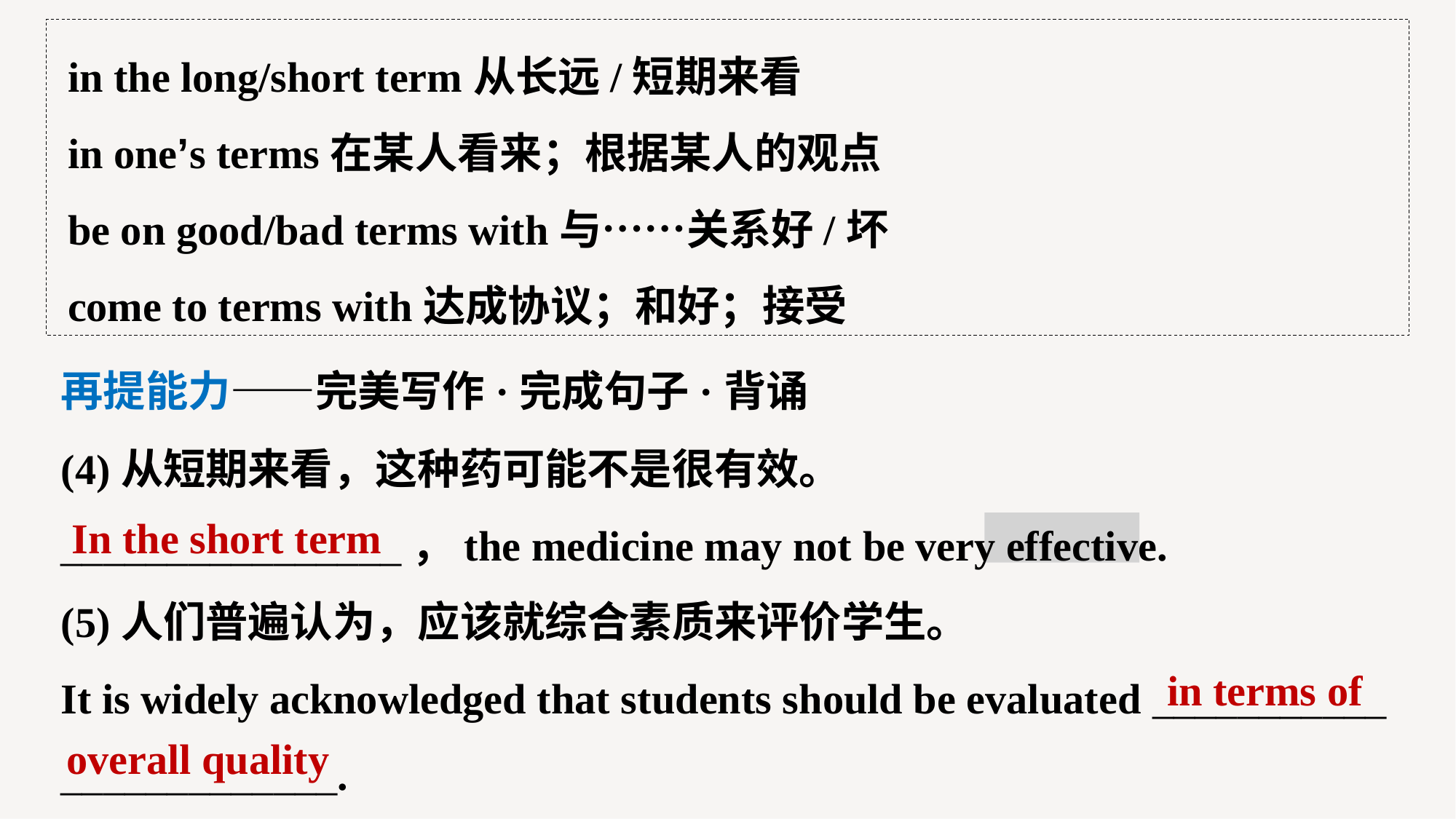

in the long/short term从长远/短期来看
in one’s terms在某人看来；根据某人的观点
be on good/bad terms with与……关系好/坏
come to terms with达成协议；和好；接受
再提能力——完美写作·完成句子·背诵
(4)从短期来看，这种药可能不是很有效。
________________，the medicine may not be very effective.
(5)人们普遍认为，应该就综合素质来评价学生。
It is widely acknowledged that students should be evaluated ___________
_____________.
In the short term

in terms of
overall quality